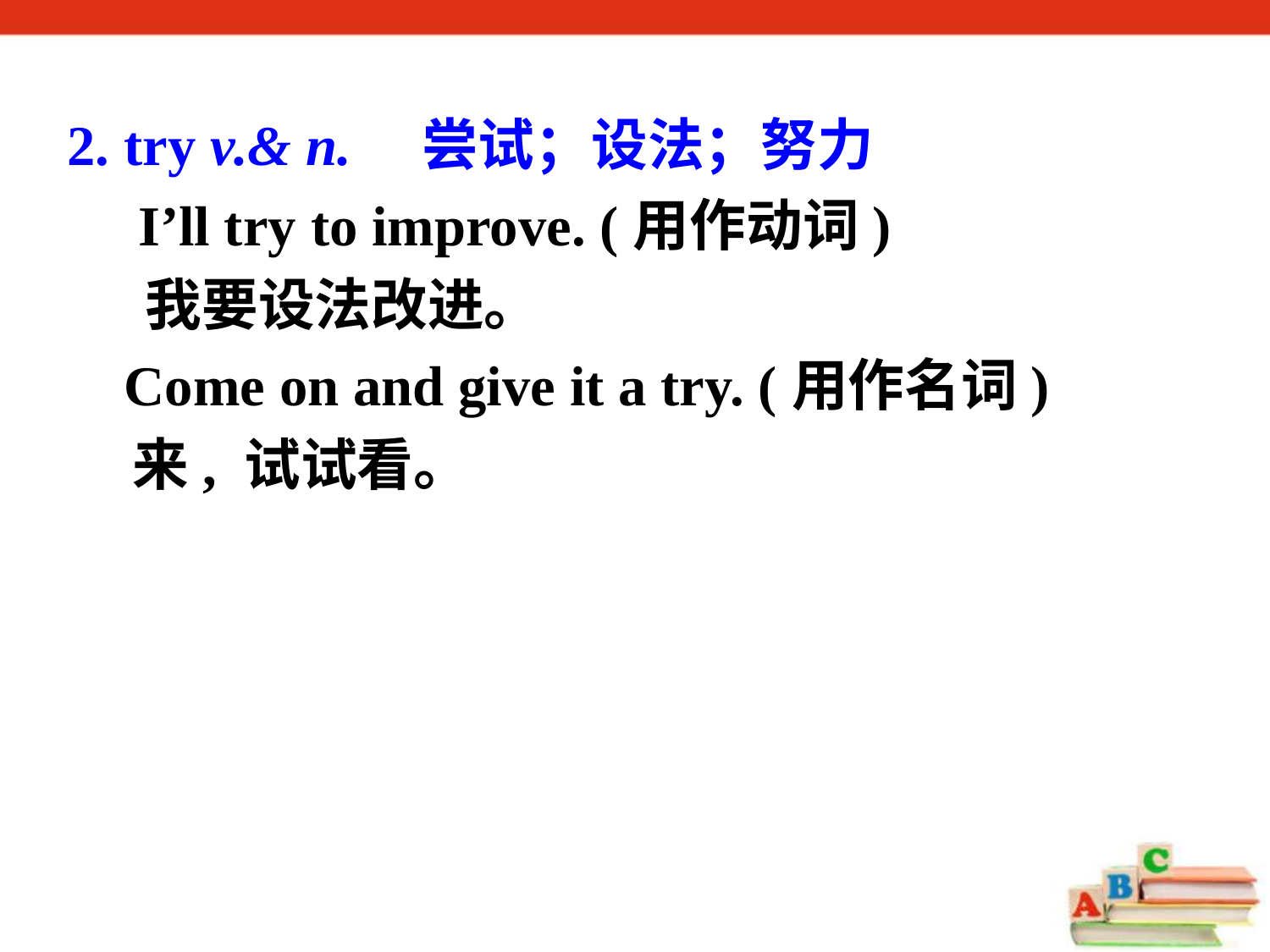

2. try v.& n.    尝试；设法；努力
     I’ll try to improve. (用作动词)
     我要设法改进。
    Come on and give it a try. (用作名词)
    来, 试试看。